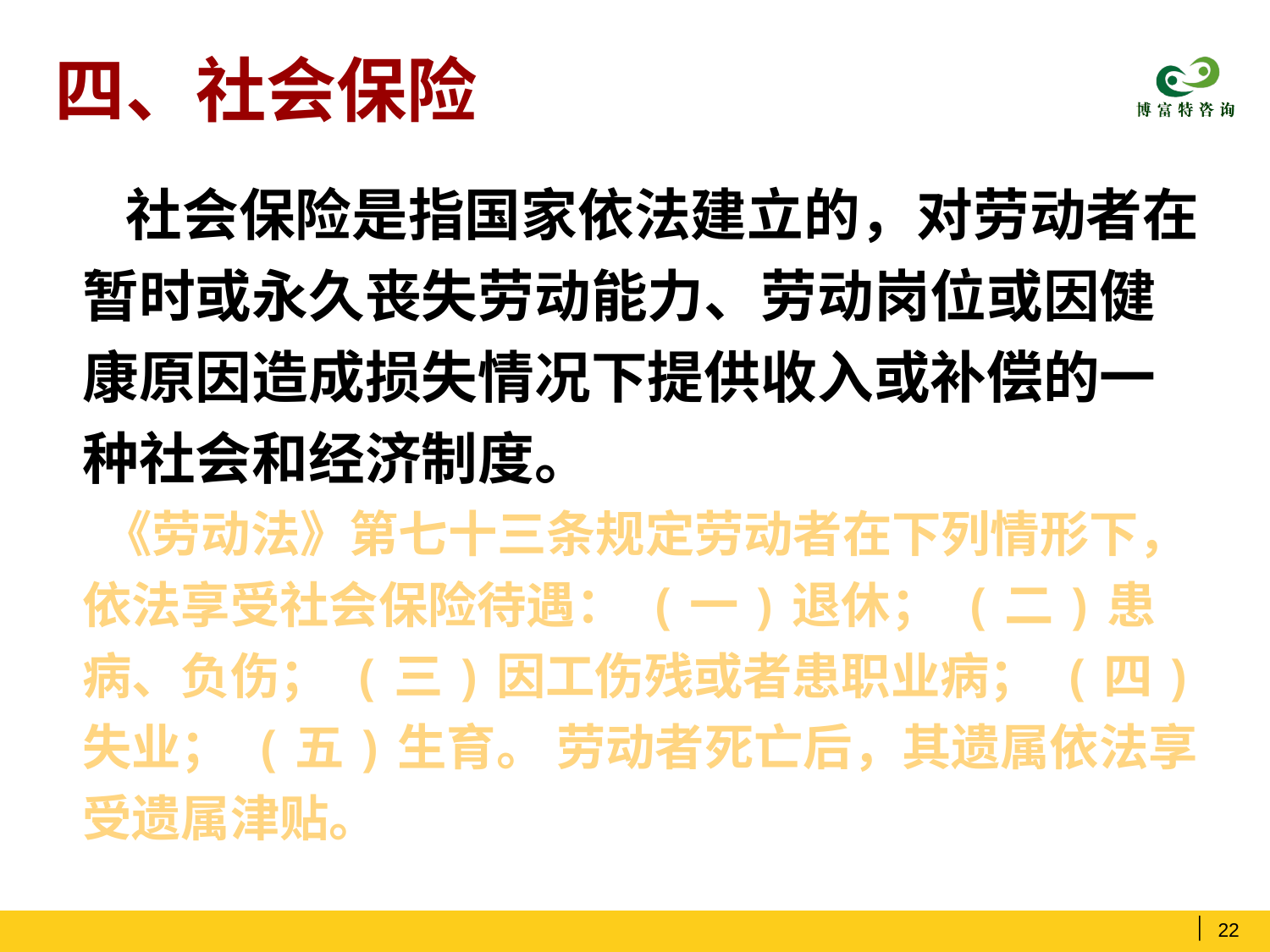

# 四、社会保险
      社会保险是指国家依法建立的，对劳动者在暂时或永久丧失劳动能力、劳动岗位或因健康原因造成损失情况下提供收入或补偿的一种社会和经济制度。
     《劳动法》第七十三条规定劳动者在下列情形下，依法享受社会保险待遇： (一)退休； (二)患病、负伤； (三)因工伤残或者患职业病； (四)失业； (五)生育。 劳动者死亡后，其遗属依法享受遗属津贴。